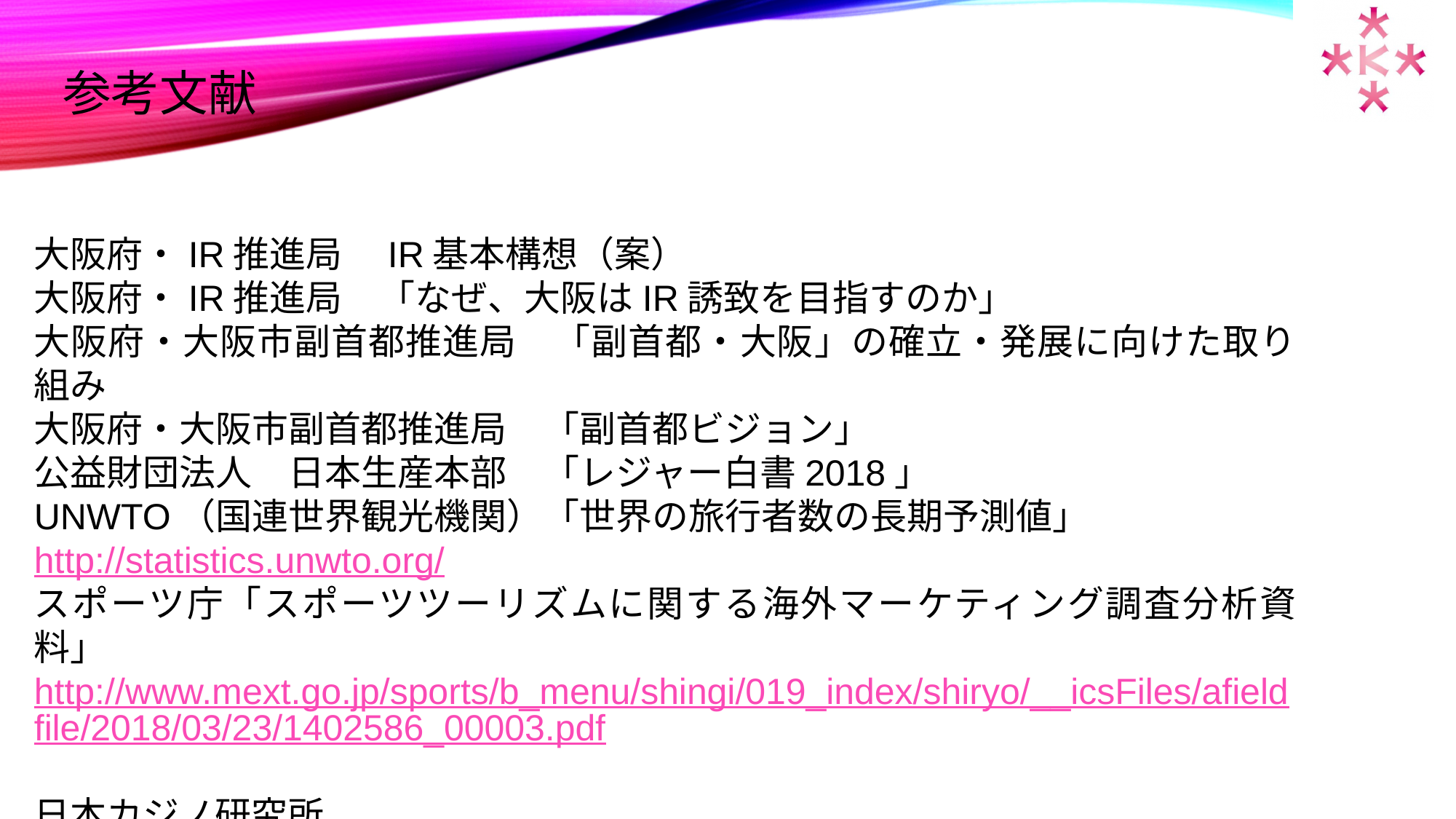

参考文献
大阪府・IR推進局　IR基本構想（案）
大阪府・IR推進局　「なぜ、大阪はIR誘致を目指すのか」
大阪府・大阪市副首都推進局　「副首都・大阪」の確立・発展に向けた取り組み
大阪府・大阪市副首都推進局　「副首都ビジョン」
公益財団法人　日本生産本部　「レジャー白書2018」
UNWTO（国連世界観光機関）「世界の旅行者数の長期予測値」
http://statistics.unwto.org/
スポーツ庁「スポーツツーリズムに関する海外マーケティング調査分析資料」
http://www.mext.go.jp/sports/b_menu/shingi/019_index/shiryo/__icsFiles/afieldfile/2018/03/23/1402586_00003.pdf
日本カジノ研究所
https://vegasdocs.com/casinohouan/kouhochi.html